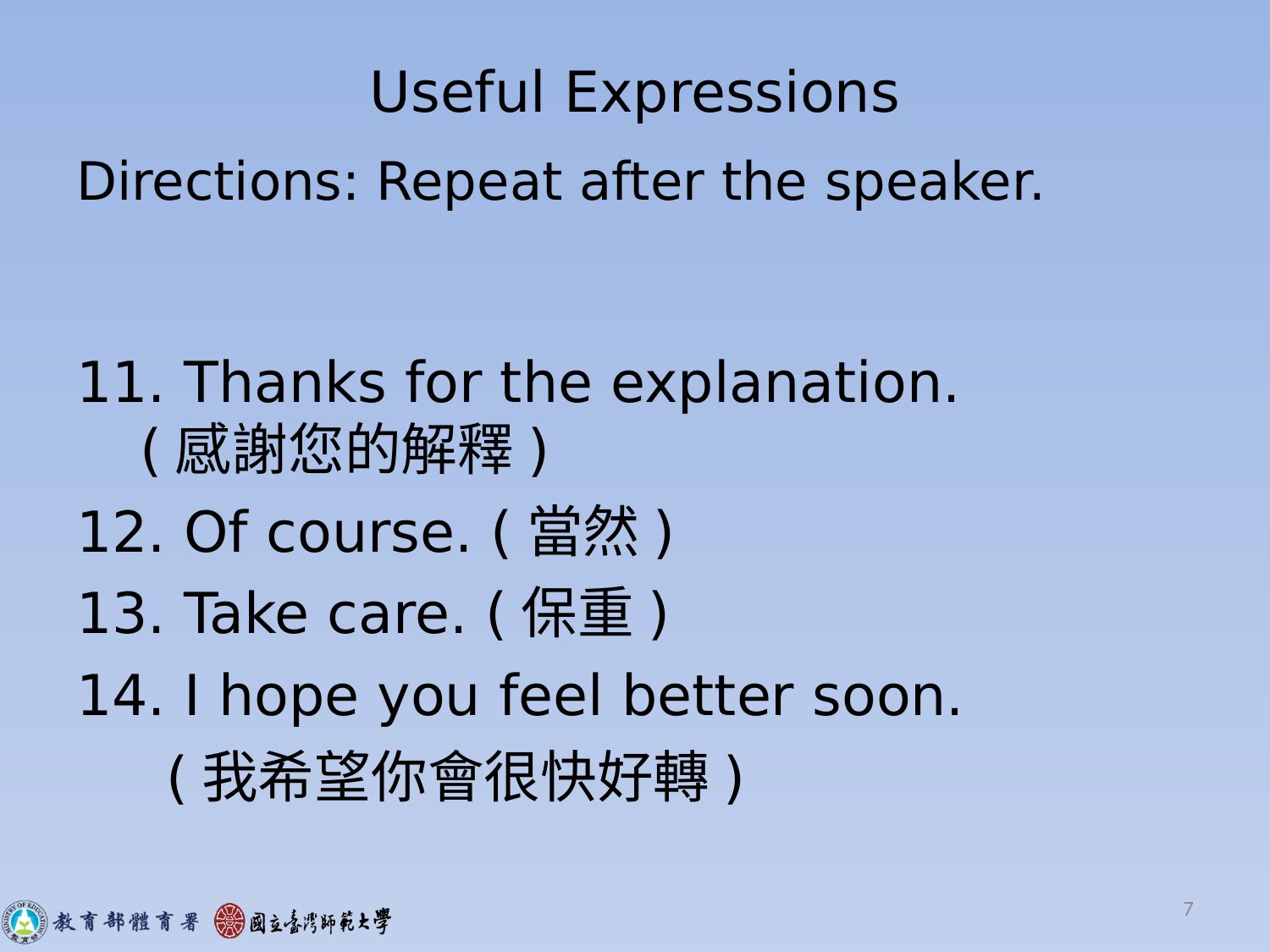

# Useful Expressions
Directions: Repeat after the speaker.

 Thanks for the explanation.           (感謝您的解釋)
 Of course. (當然)
 Take care. (保重)
 I hope you feel better soon.
     (我希望你會很快好轉)

7